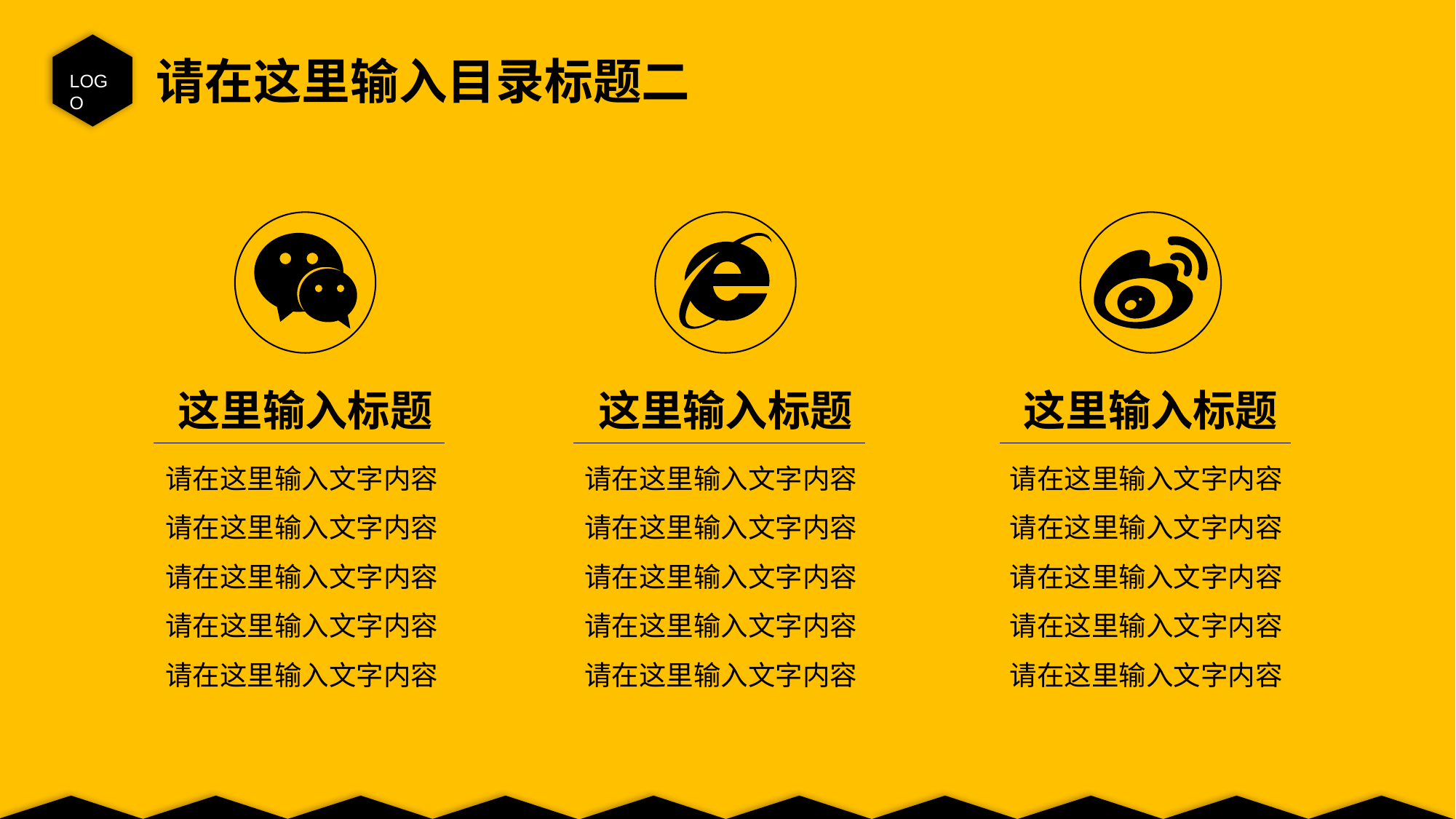

LOGO
请在这里输入目录标题二

这里输入标题
这里输入标题
这里输入标题
请在这里输入文字内容请在这里输入文字内容请在这里输入文字内容请在这里输入文字内容请在这里输入文字内容
请在这里输入文字内容请在这里输入文字内容请在这里输入文字内容请在这里输入文字内容请在这里输入文字内容
请在这里输入文字内容请在这里输入文字内容请在这里输入文字内容请在这里输入文字内容请在这里输入文字内容